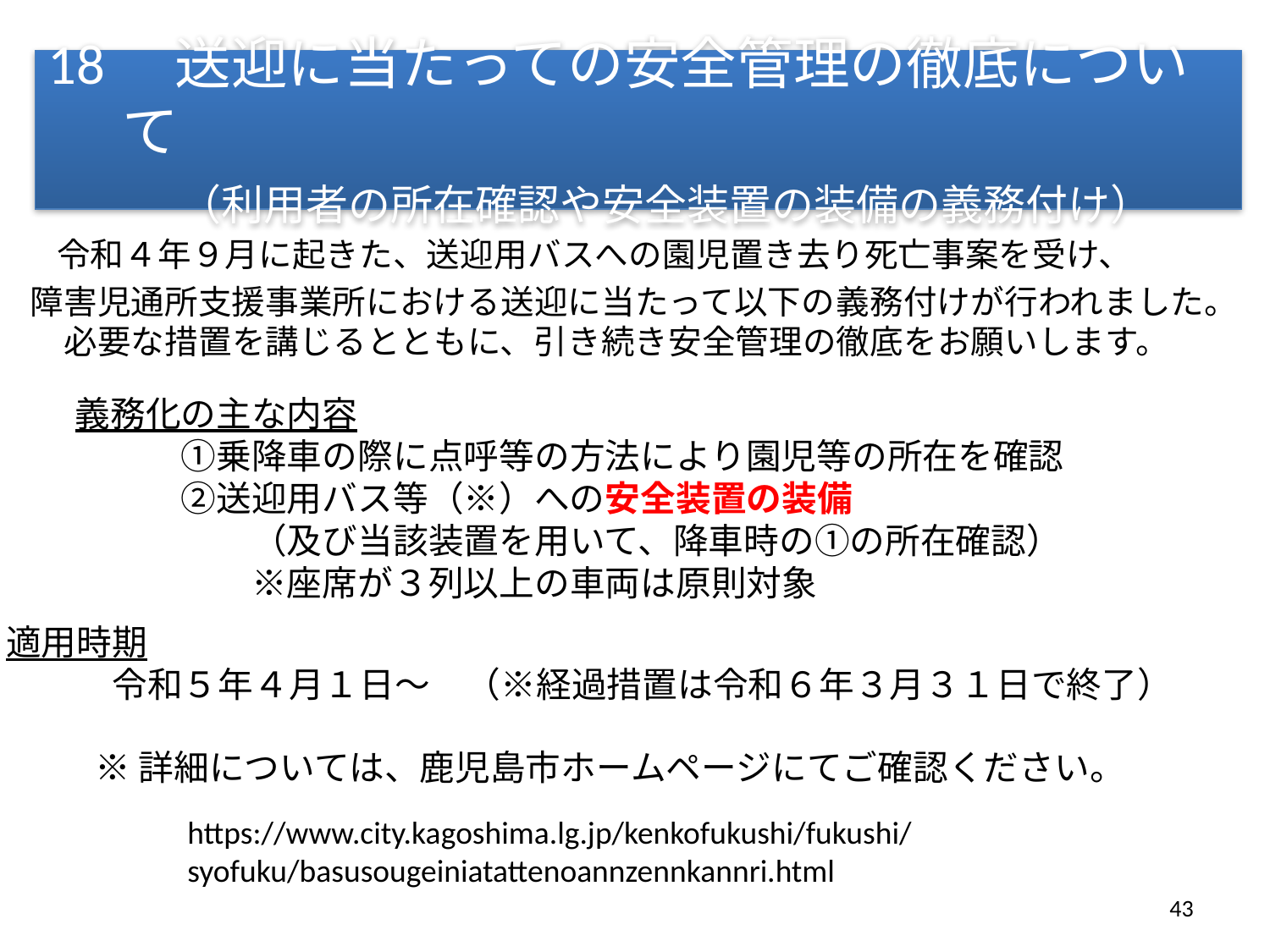

# 18　送迎に当たっての安全管理の徹底について 　（利用者の所在確認や安全装置の装備の義務付け）
　令和４年９月に起きた、送迎用バスへの園児置き去り死亡事案を受け、
障害児通所支援事業所における送迎に当たって以下の義務付けが行われました。
　必要な措置を講じるとともに、引き続き安全管理の徹底をお願いします。

義務化の主な内容
　　　①乗降車の際に点呼等の方法により園児等の所在を確認
　　　②送迎用バス等（※）への安全装置の装備
　　　　　（及び当該装置を用いて、降車時の①の所在確認）
　　　　　※座席が３列以上の車両は原則対象

適用時期
　　　令和５年４月１日～　（※経過措置は令和６年３月３１日で終了）

※詳細については、鹿児島市ホームページにてご確認ください。
https://www.city.kagoshima.lg.jp/kenkofukushi/fukushi/syofuku/basusougeiniatattenoannzennkannri.html
43